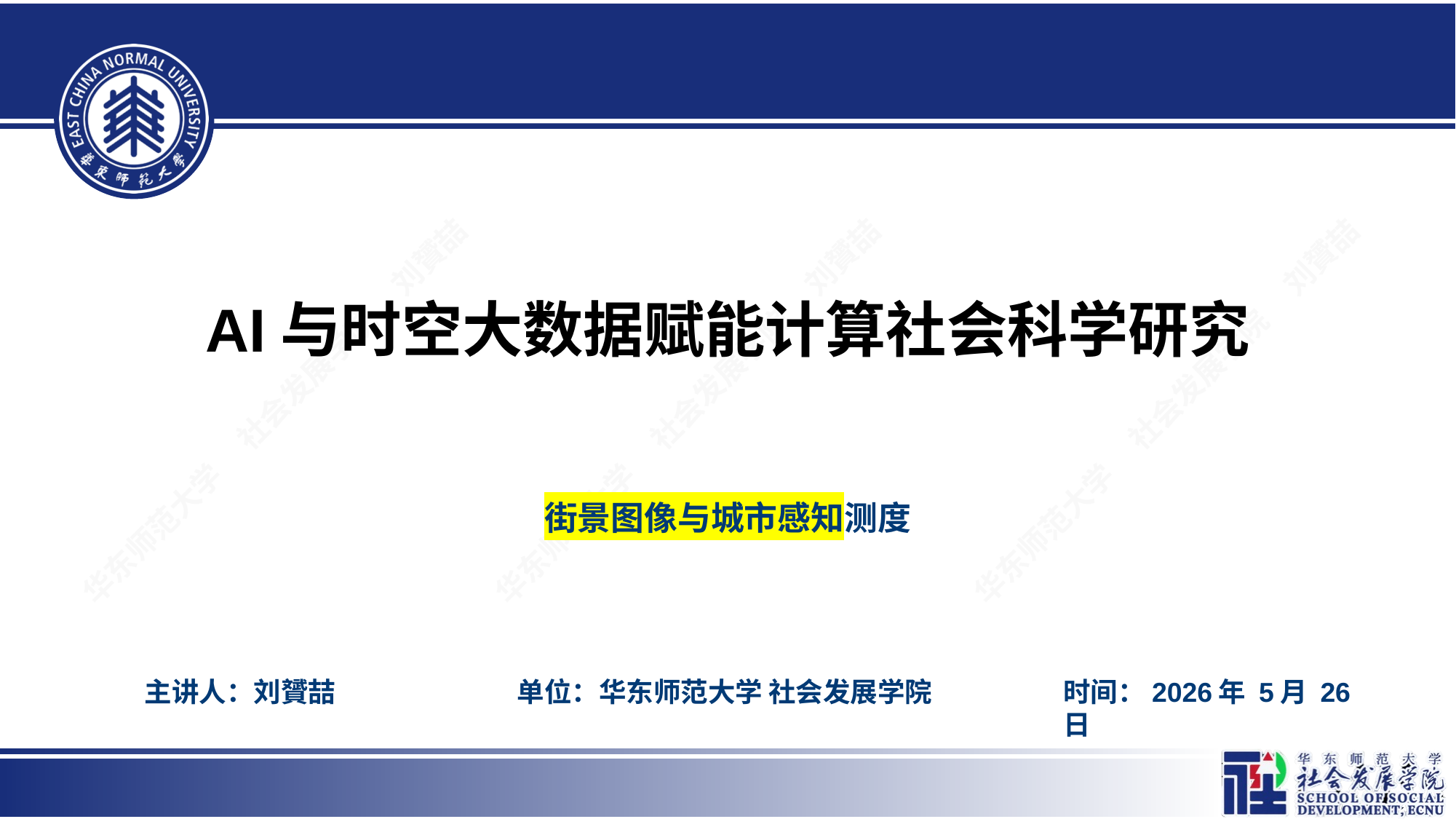

# AI与时空大数据赋能计算社会科学研究
街景图像与城市感知测度
主讲人：刘贇喆
单位：华东师范大学 社会发展学院
时间：2026年 5月 26日